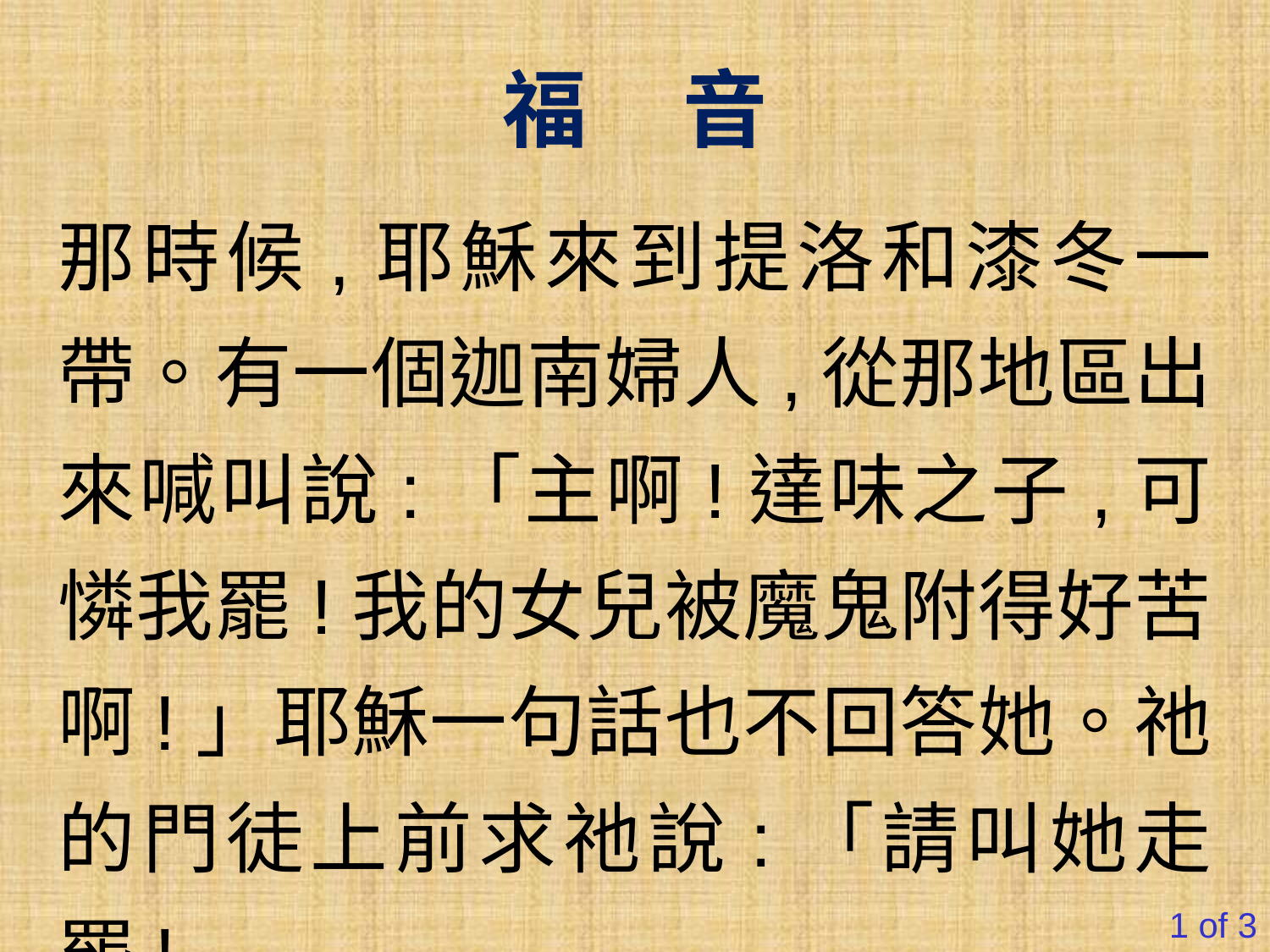

福     音

那時候,耶穌來到提洛和漆冬一帶。有一個迦南婦人,從那地區出來喊叫說:「主啊!達味之子,可憐我罷!我的女兒被魔鬼附得好苦啊!」耶穌一句話也不回答她。祂的門徒上前求祂說:「請叫她走罷!
1 of 3